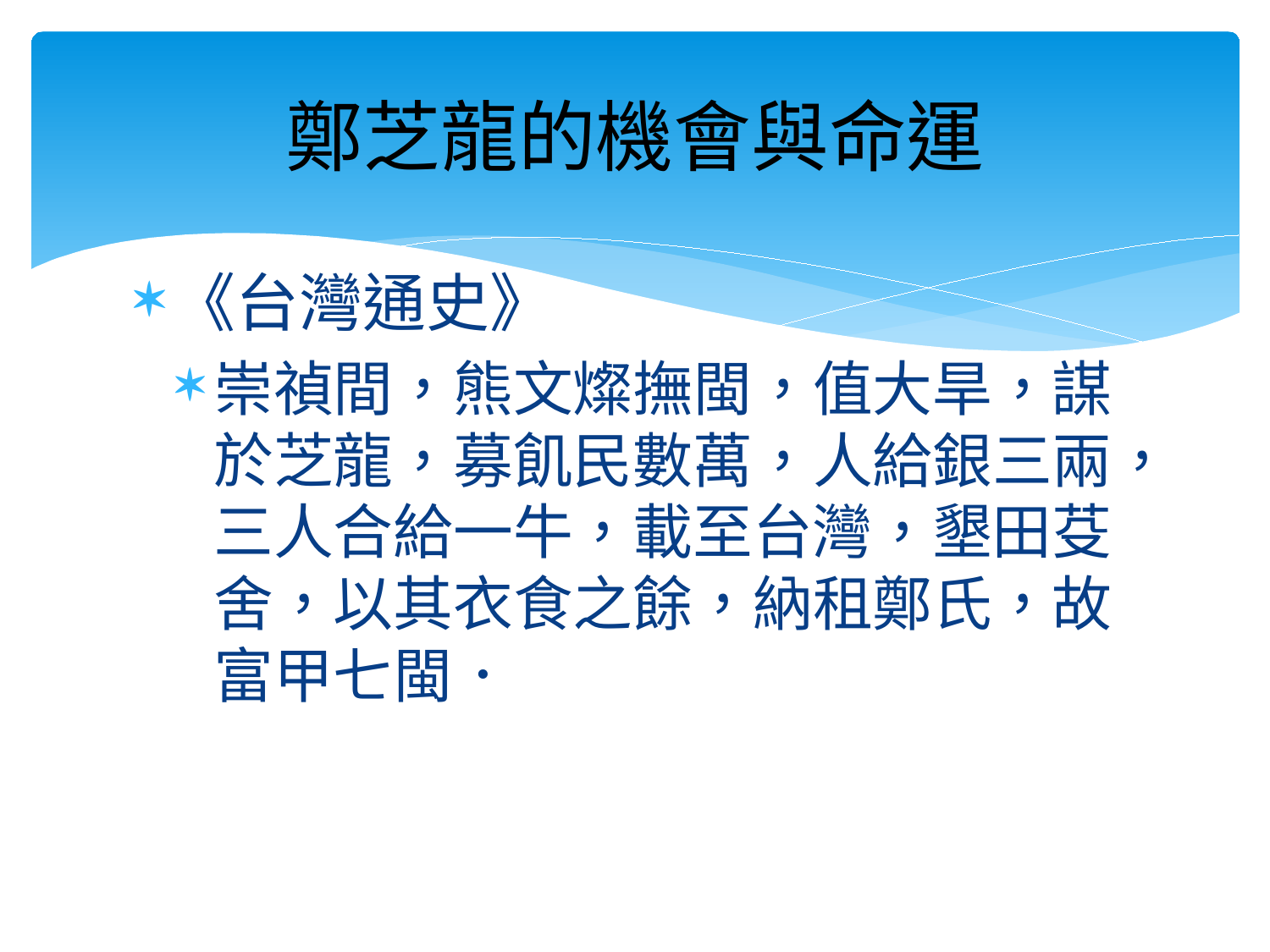

# 鄭芝龍的機會與命運
《台灣通史》
崇禎間，熊文燦撫閩，值大旱，謀於芝龍，募飢民數萬，人給銀三兩，三人合給一牛，載至台灣，墾田芟舍，以其衣食之餘，納租鄭氏，故富甲七閩．